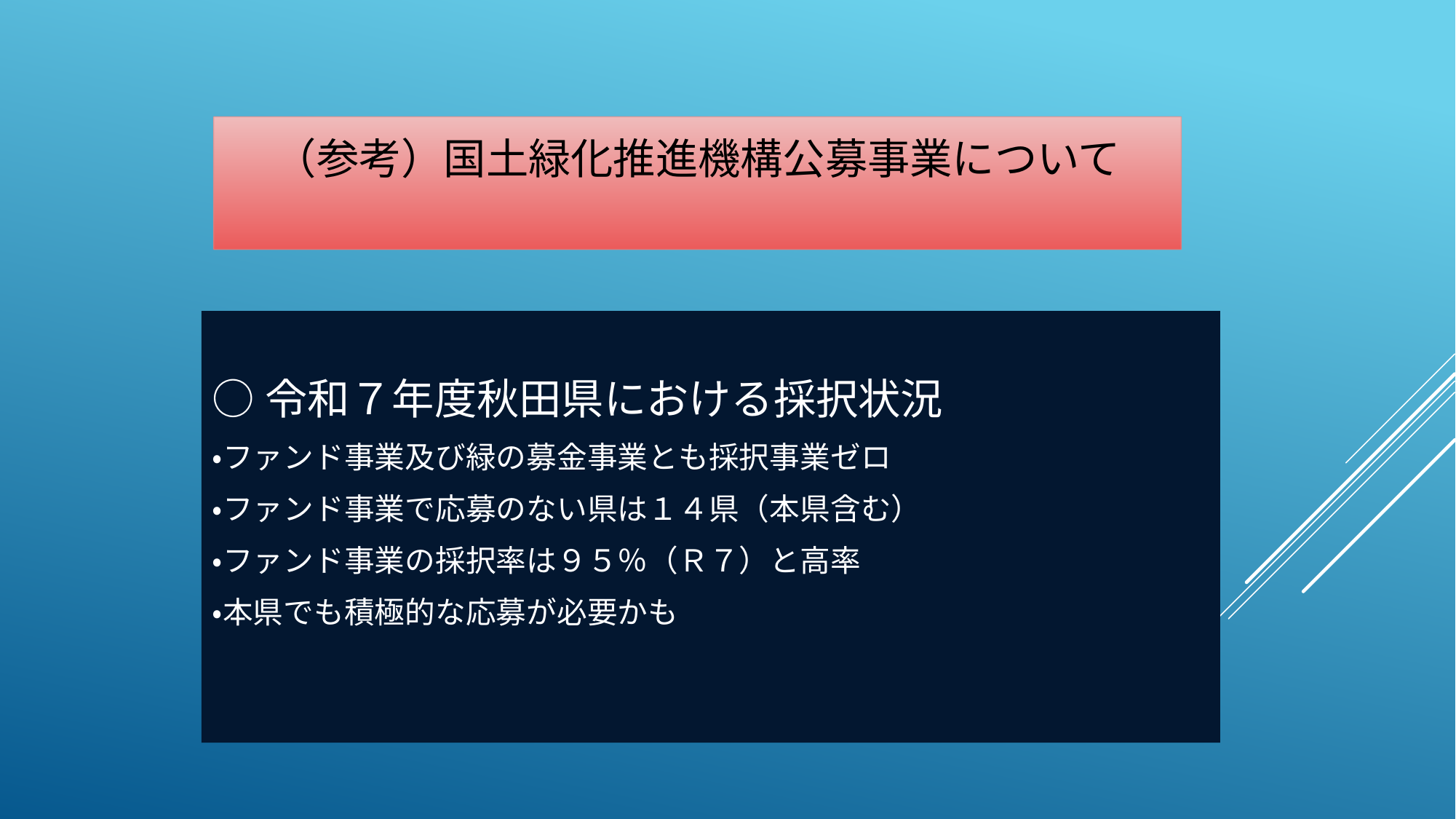

# （参考）国土緑化推進機構公募事業について
○令和７年度秋田県における採択状況
・ファンド事業及び緑の募金事業とも採択事業ゼロ
・ファンド事業で応募のない県は１４県（本県含む）
・ファンド事業の採択率は９５％（Ｒ７）と高率
・本県でも積極的な応募が必要かも